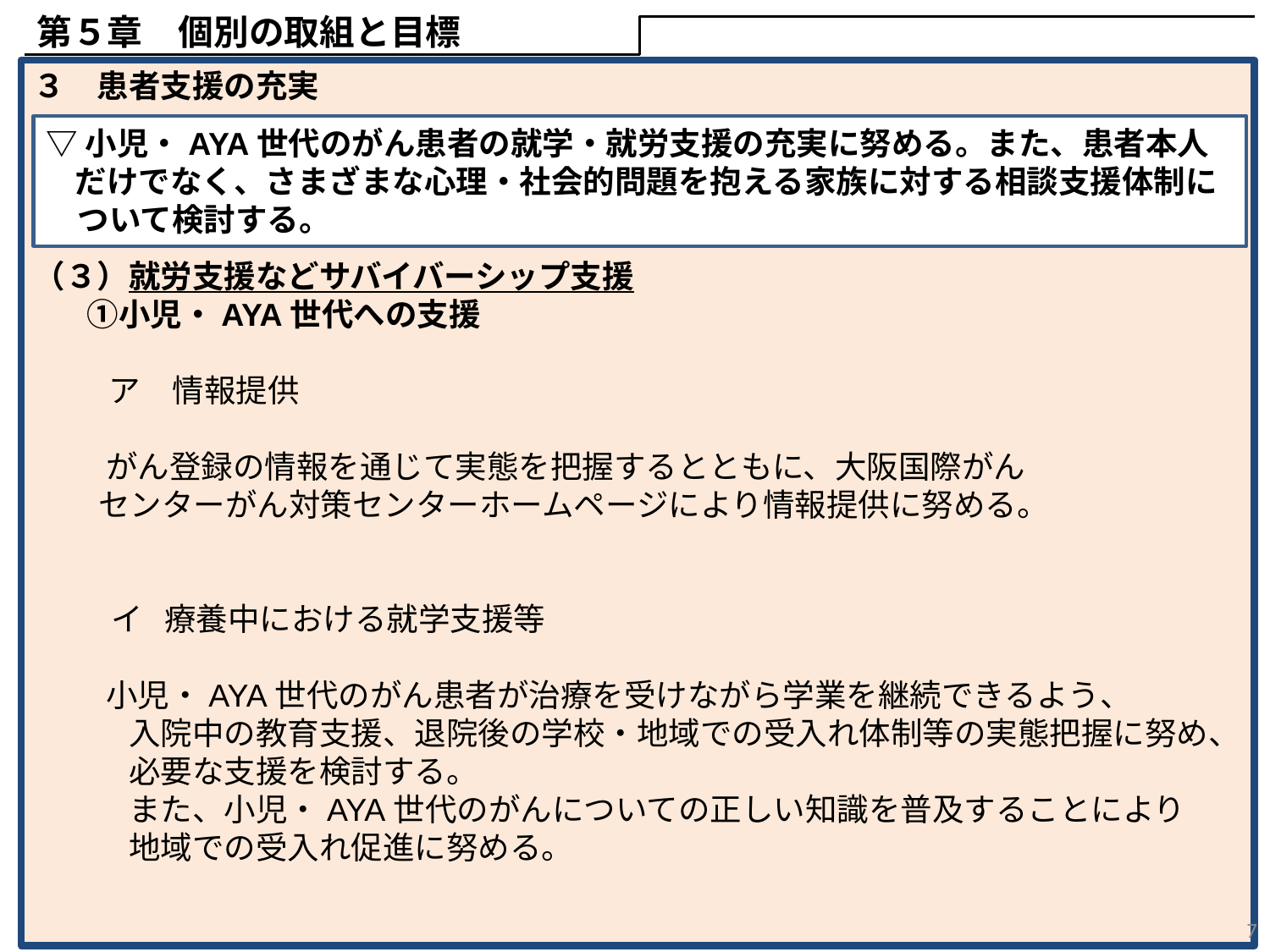

第５章　個別の取組と目標
３　患者支援の充実

（３）就労支援などサバイバーシップ支援
　   ①小児・AYA世代への支援

     　ア　情報提供

         がん登録の情報を通じて実態を把握するとともに、大阪国際がん
        センターがん対策センターホームページにより情報提供に努める。

　　  イ   療養中における就学支援等

         小児・AYA世代のがん患者が治療を受けながら学業を継続できるよう、
　　　入院中の教育支援、退院後の学校・地域での受入れ体制等の実態把握に努め、
　　　必要な支援を検討する。
　　　また、小児・AYA世代のがんについての正しい知識を普及することにより
　　　地域での受入れ促進に努める。

▽小児・AYA世代のがん患者の就学・就労支援の充実に努める。また、患者本人
   だけでなく、さまざまな心理・社会的問題を抱える家族に対する相談支援体制に
　ついて検討する。
7